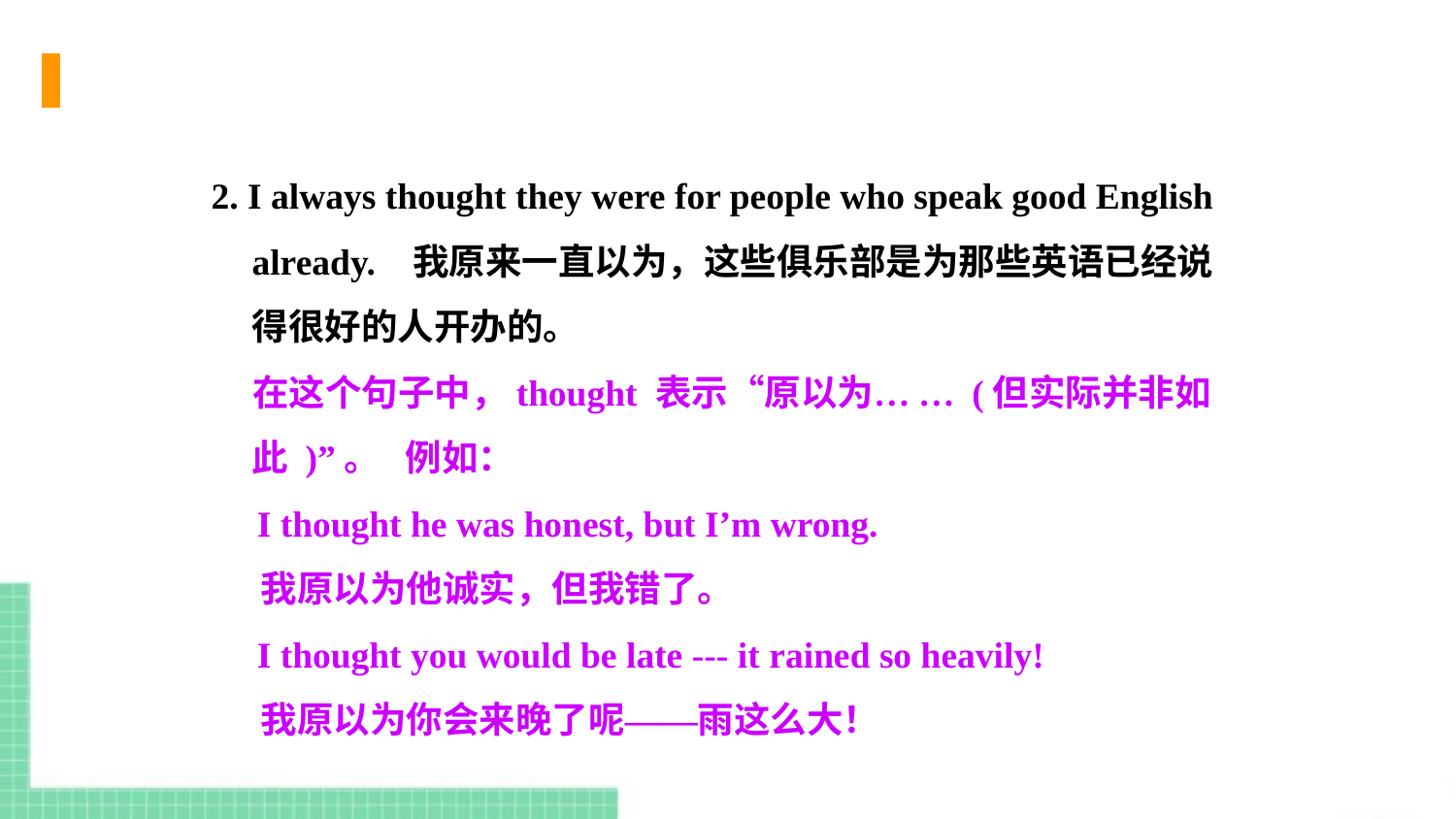

2. I always thought they were for people who speak good English already.   我原来一直以为，这些俱乐部是为那些英语已经说得很好的人开办的。
    在这个句子中，thought 表示“原以为… … (但实际并非如此 )”。   例如：
     I thought he was honest, but I’m wrong.
     我原以为他诚实，但我错了。
     I thought you would be late --- it rained so heavily!
     我原以为你会来晚了呢——雨这么大！